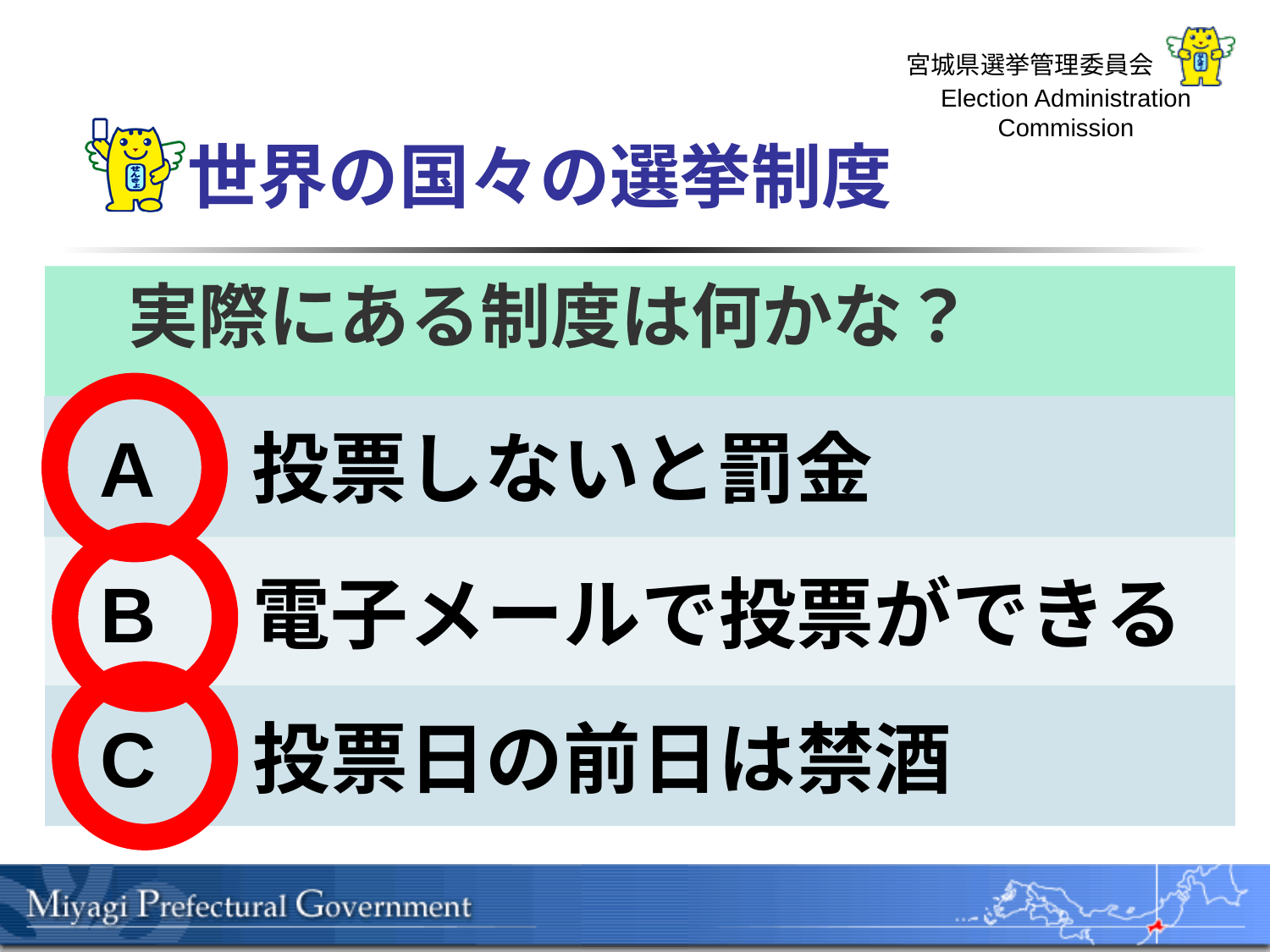

世界の国々の選挙制度
　実際にある制度は何かな？

  A　投票しないと罰金

  B　電子メールで投票ができる

  C　投票日の前日は禁酒